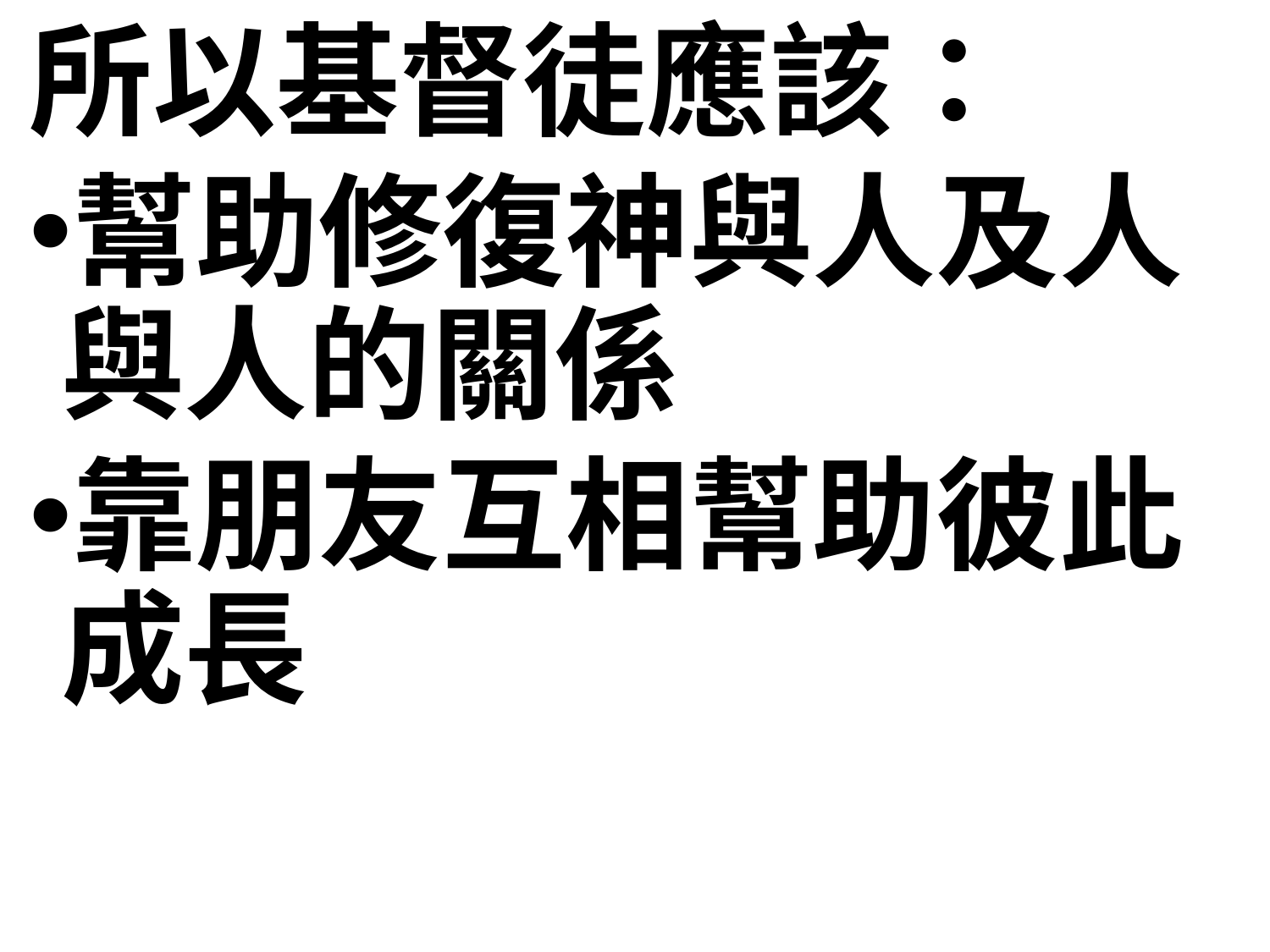

所以基督徒應該：
幫助修復神與人及人與人的關係
靠朋友互相幫助彼此成長